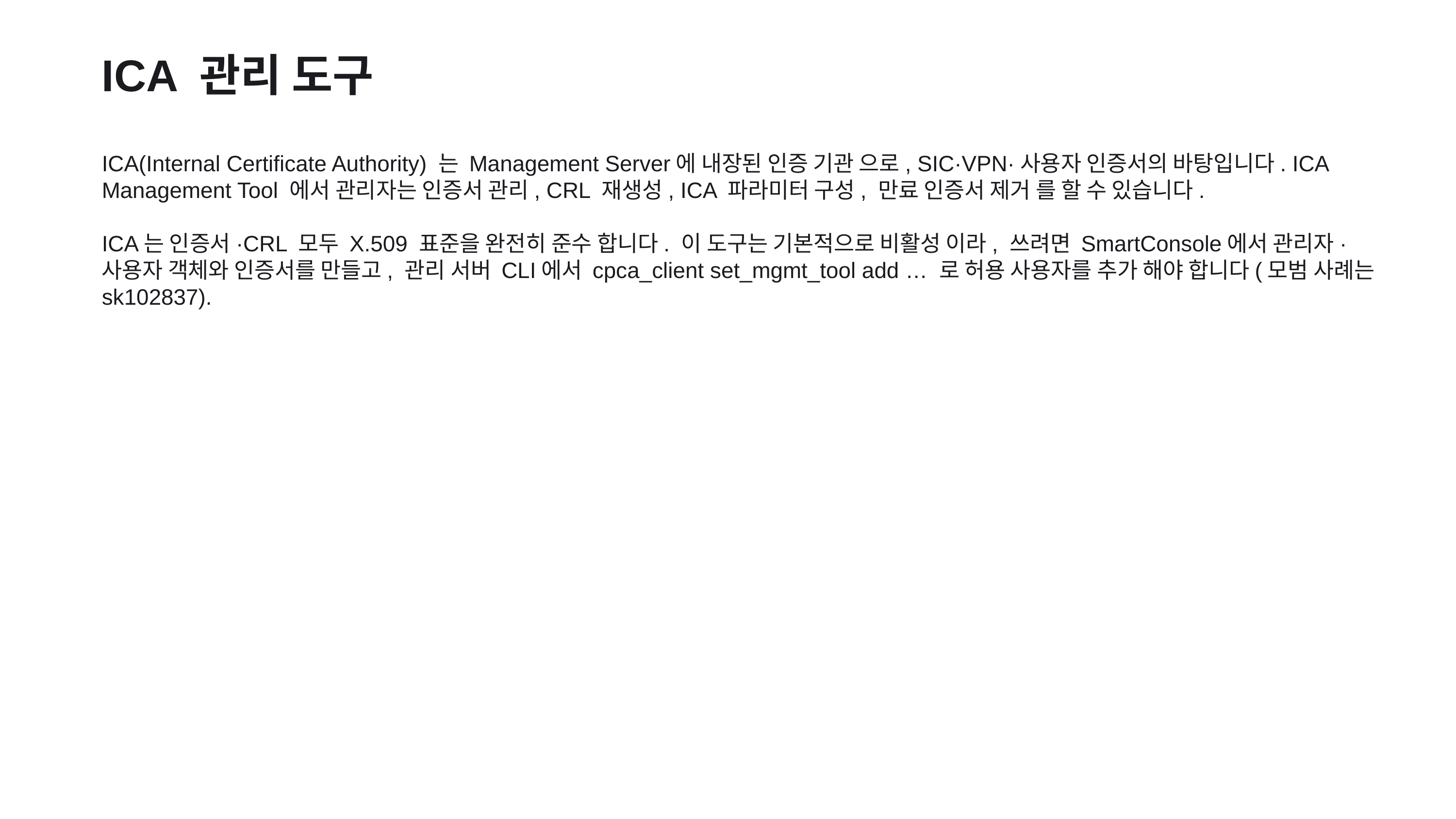

ICA 관리 도구
ICA(Internal Certificate Authority) 는 Management Server에 내장된 인증 기관 으로, SIC·VPN·사용자 인증서의 바탕입니다. ICA Management Tool 에서 관리자는 인증서 관리, CRL 재생성, ICA 파라미터 구성, 만료 인증서 제거 를 할 수 있습니다.

ICA는 인증서·CRL 모두 X.509 표준을 완전히 준수 합니다. 이 도구는 기본적으로 비활성 이라, 쓰려면 SmartConsole에서 관리자·사용자 객체와 인증서를 만들고, 관리 서버 CLI에서 cpca_client set_mgmt_tool add … 로 허용 사용자를 추가 해야 합니다(모범 사례는 sk102837).